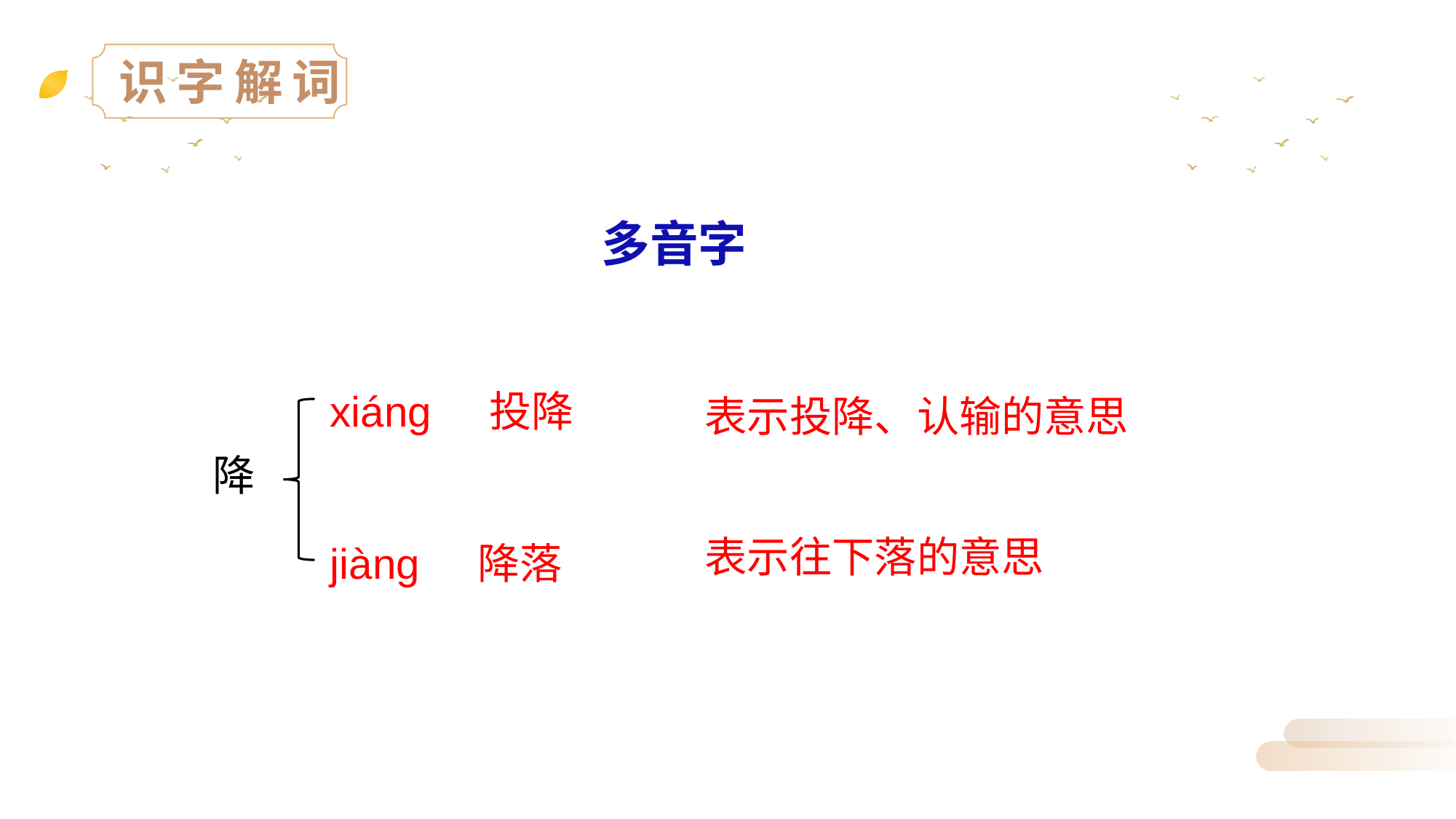

识字解词
多音字
xiáng    投降

jiàng    降落
表示投降、认输的意思

降
表示往下落的意思